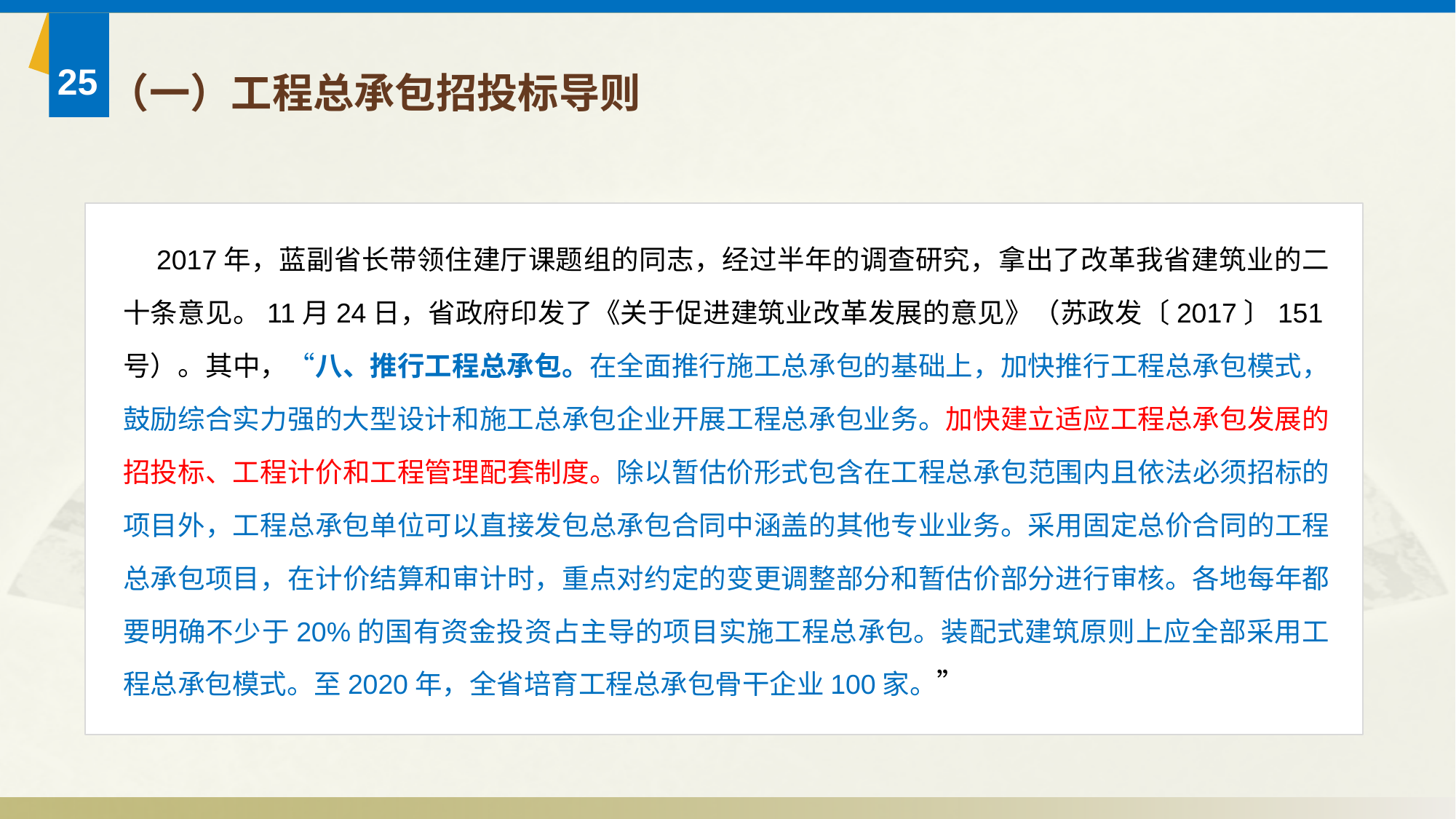

（一）工程总承包招投标导则

    2017年，蓝副省长带领住建厅课题组的同志，经过半年的调查研究，拿出了改革我省建筑业的二十条意见。11月24日，省政府印发了《关于促进建筑业改革发展的意见》（苏政发〔2017〕151号）。其中，“八、推行工程总承包。在全面推行施工总承包的基础上，加快推行工程总承包模式，鼓励综合实力强的大型设计和施工总承包企业开展工程总承包业务。加快建立适应工程总承包发展的招投标、工程计价和工程管理配套制度。除以暂估价形式包含在工程总承包范围内且依法必须招标的项目外，工程总承包单位可以直接发包总承包合同中涵盖的其他专业业务。采用固定总价合同的工程总承包项目，在计价结算和审计时，重点对约定的变更调整部分和暂估价部分进行审核。各地每年都要明确不少于20%的国有资金投资占主导的项目实施工程总承包。装配式建筑原则上应全部采用工程总承包模式。至2020年，全省培育工程总承包骨干企业100家。”